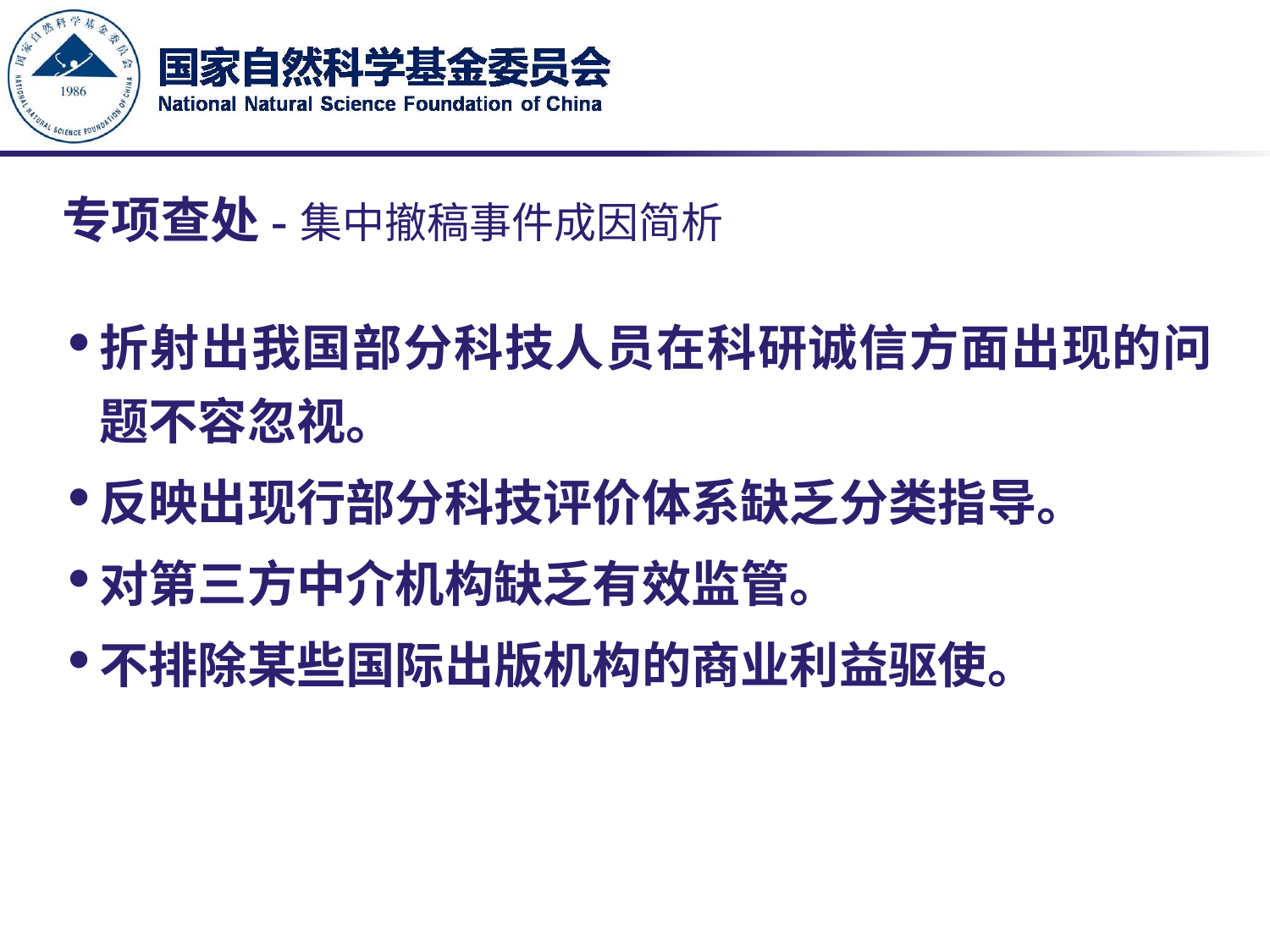

# 专项查处-集中撤稿事件成因简析
折射出我国部分科技人员在科研诚信方面出现的问题不容忽视。
反映出现行部分科技评价体系缺乏分类指导。
对第三方中介机构缺乏有效监管。
不排除某些国际出版机构的商业利益驱使。